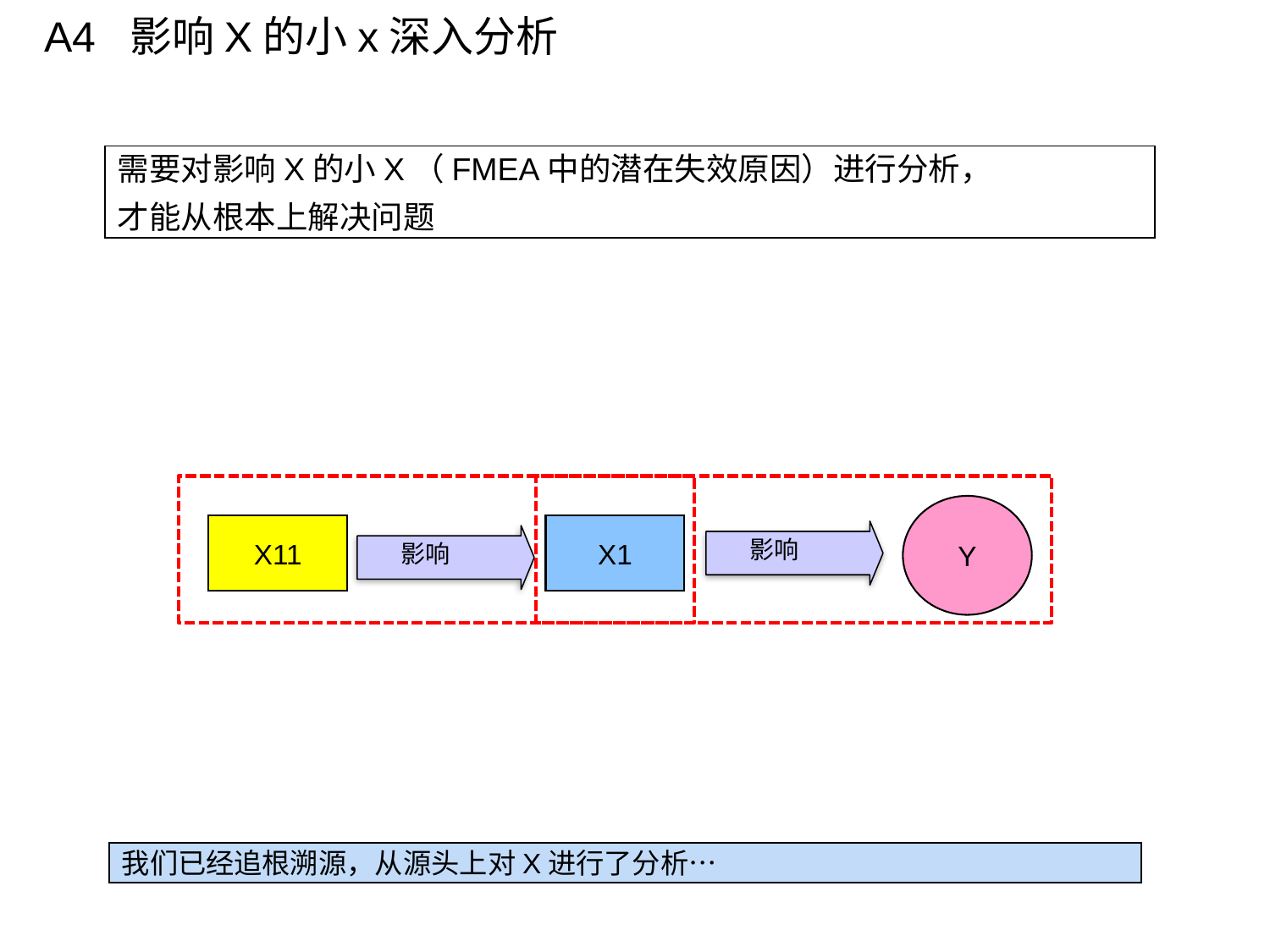

A4  影响X的小x深入分析
需要对影响X的小X（FMEA中的潜在失效原因）进行分析，
才能从根本上解决问题

Y
X11
X1

影响
影响
我们已经追根溯源，从源头上对X进行了分析…